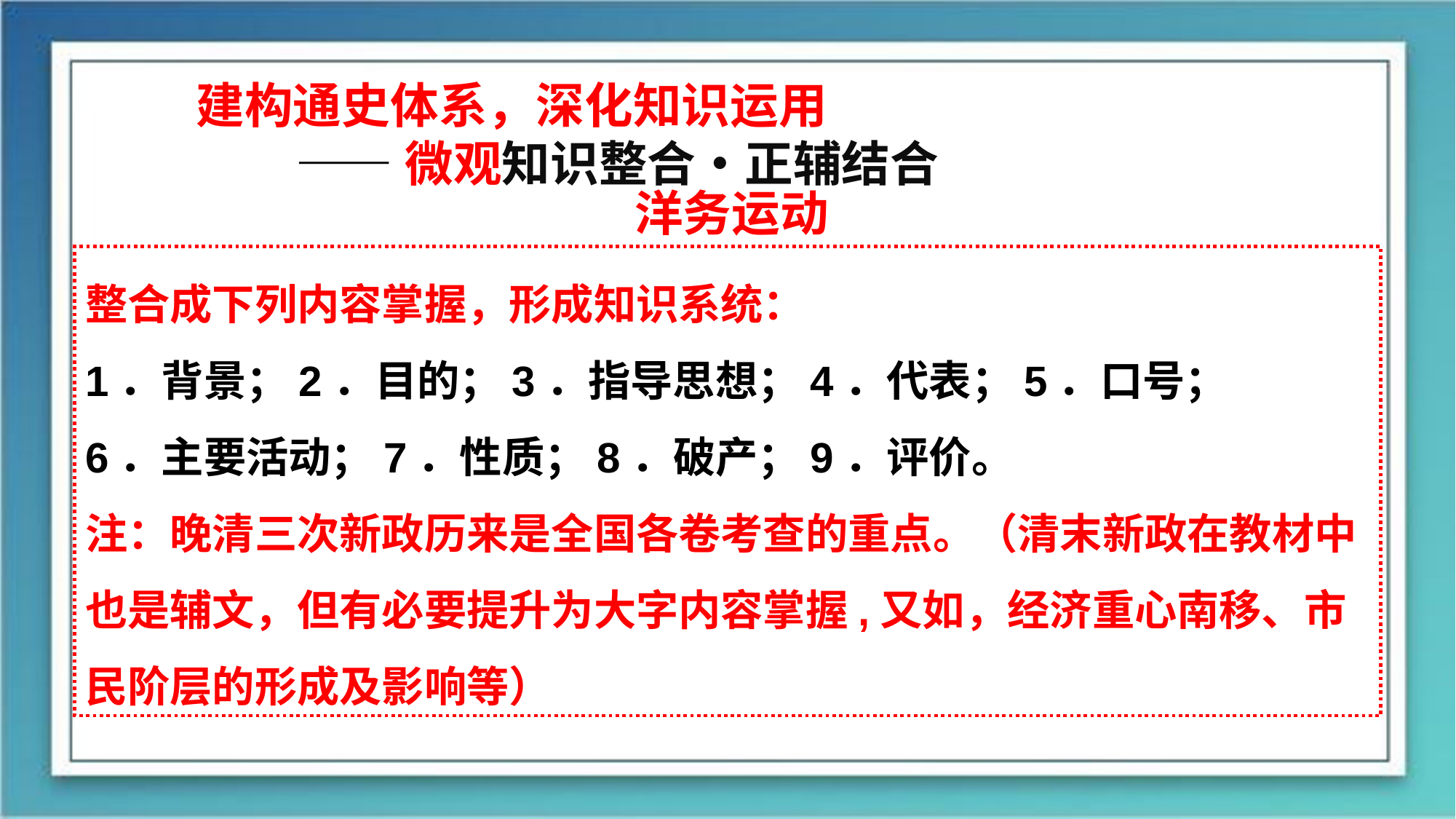

建构通史体系，深化知识运用
         ——微观知识整合•正辅结合
洋务运动
必修二31页：正文谈到洋务派创办近代企业促进近代民族工业的产生和发展，辅文介绍洋务运动在创办近代企业方面的情况。
必修二68、69页：轮船招商局、试办邮政。
必修三49页：正文“中体西用”思想 ，辅文介绍“中体西用”的提出及内涵。
选修一121页：洋务运动及其评价、洋务派与早期维新派的关系。

整合成下列内容掌握，形成知识系统：
1．背景；2．目的；3．指导思想；4．代表；5．口号；
6．主要活动；7．性质；8．破产；9．评价。
注：晚清三次新政历来是全国各卷考查的重点。（清末新政在教材中也是辅文，但有必要提升为大字内容掌握,又如，经济重心南移、市民阶层的形成及影响等）